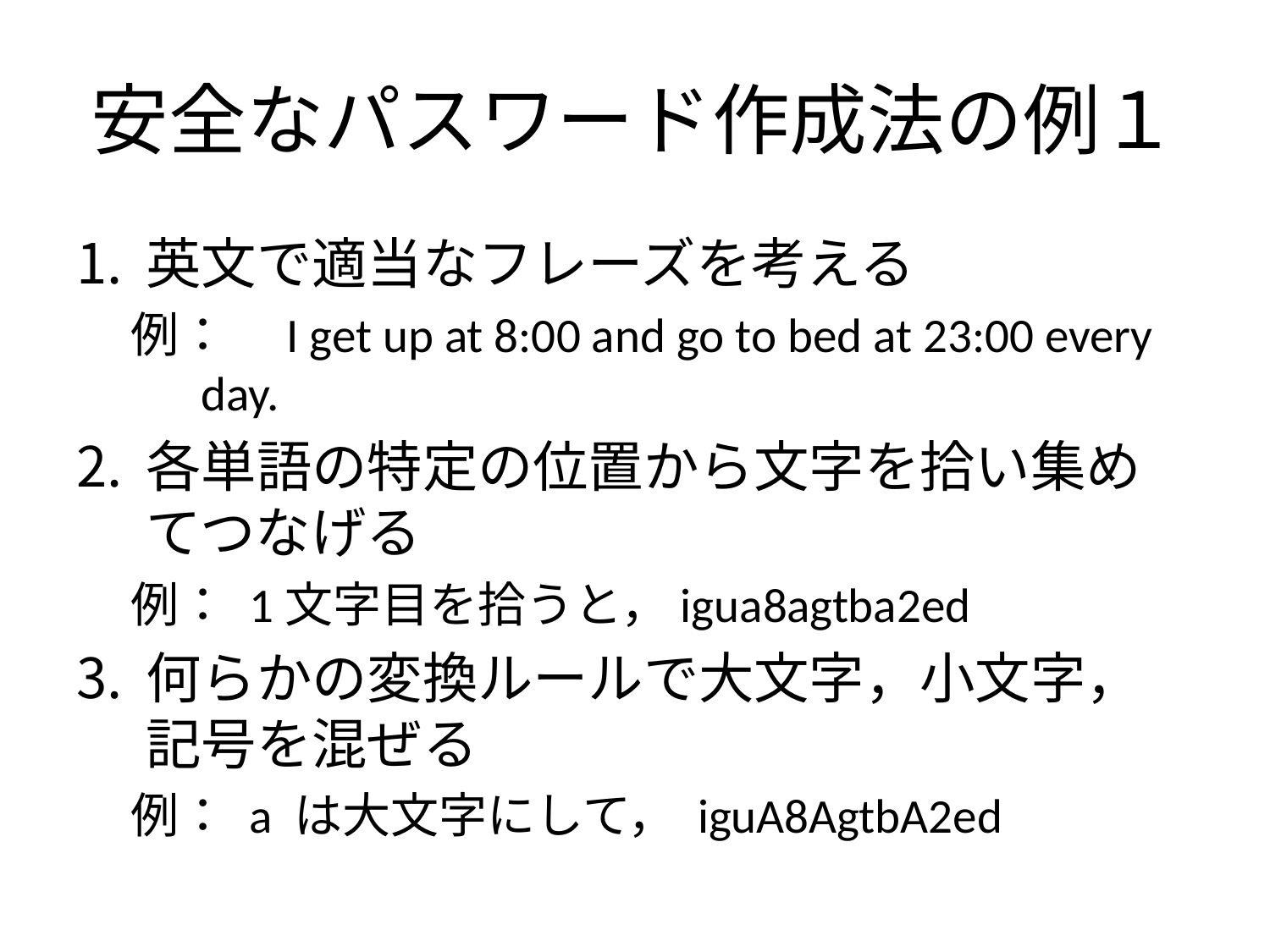

# 安全なパスワード作成法の例１
英文で適当なフレーズを考える
例：　I get up at 8:00 and go to bed at 23:00 every day.
各単語の特定の位置から文字を拾い集めてつなげる
例： 1文字目を拾うと，igua8agtba2ed
何らかの変換ルールで大文字，小文字，記号を混ぜる
例： a は大文字にして， iguA8AgtbA2ed